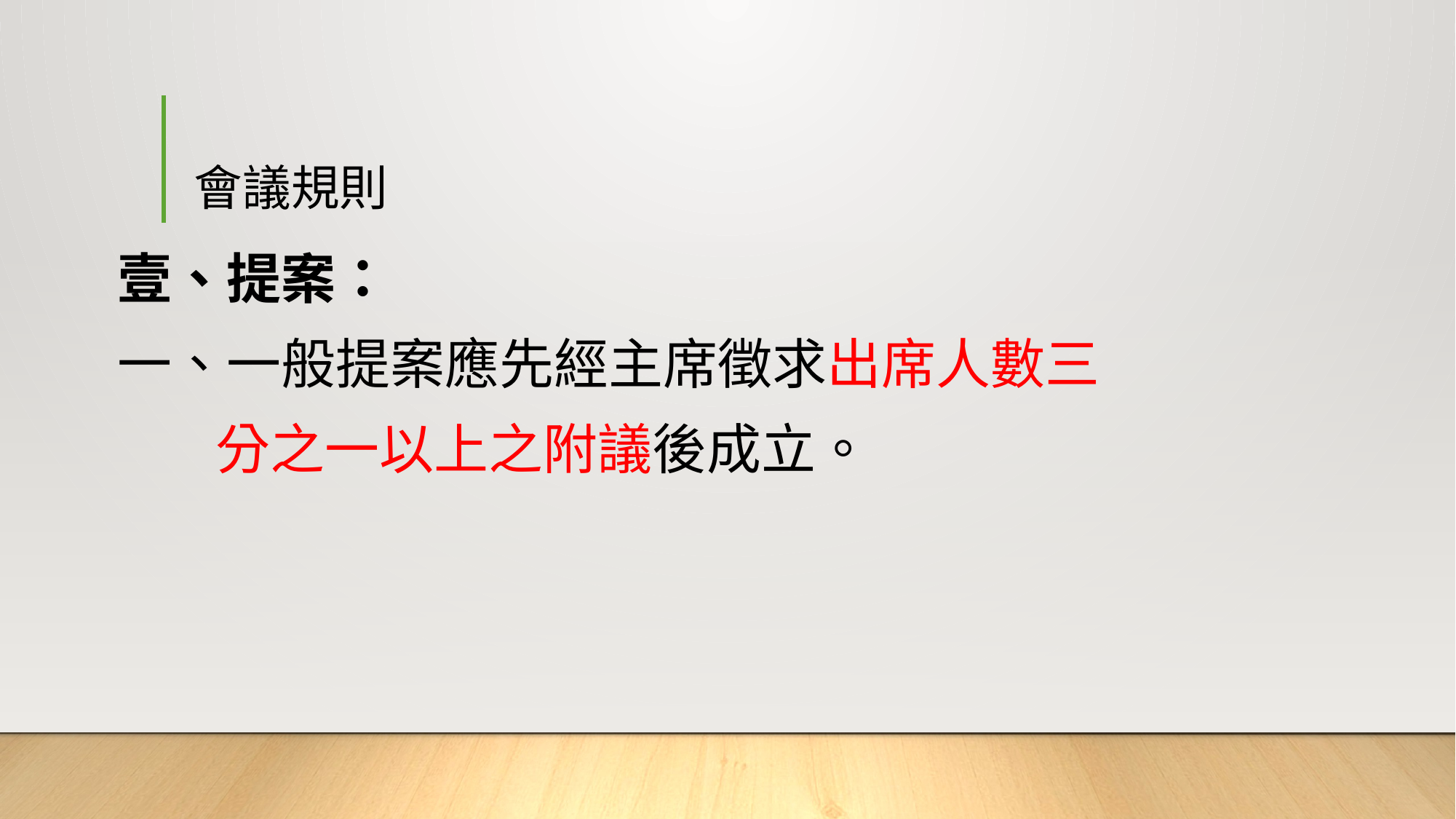

# 會議規則
壹、提案：
一、一般提案應先經主席徵求出席人數三
       分之一以上之附議後成立。